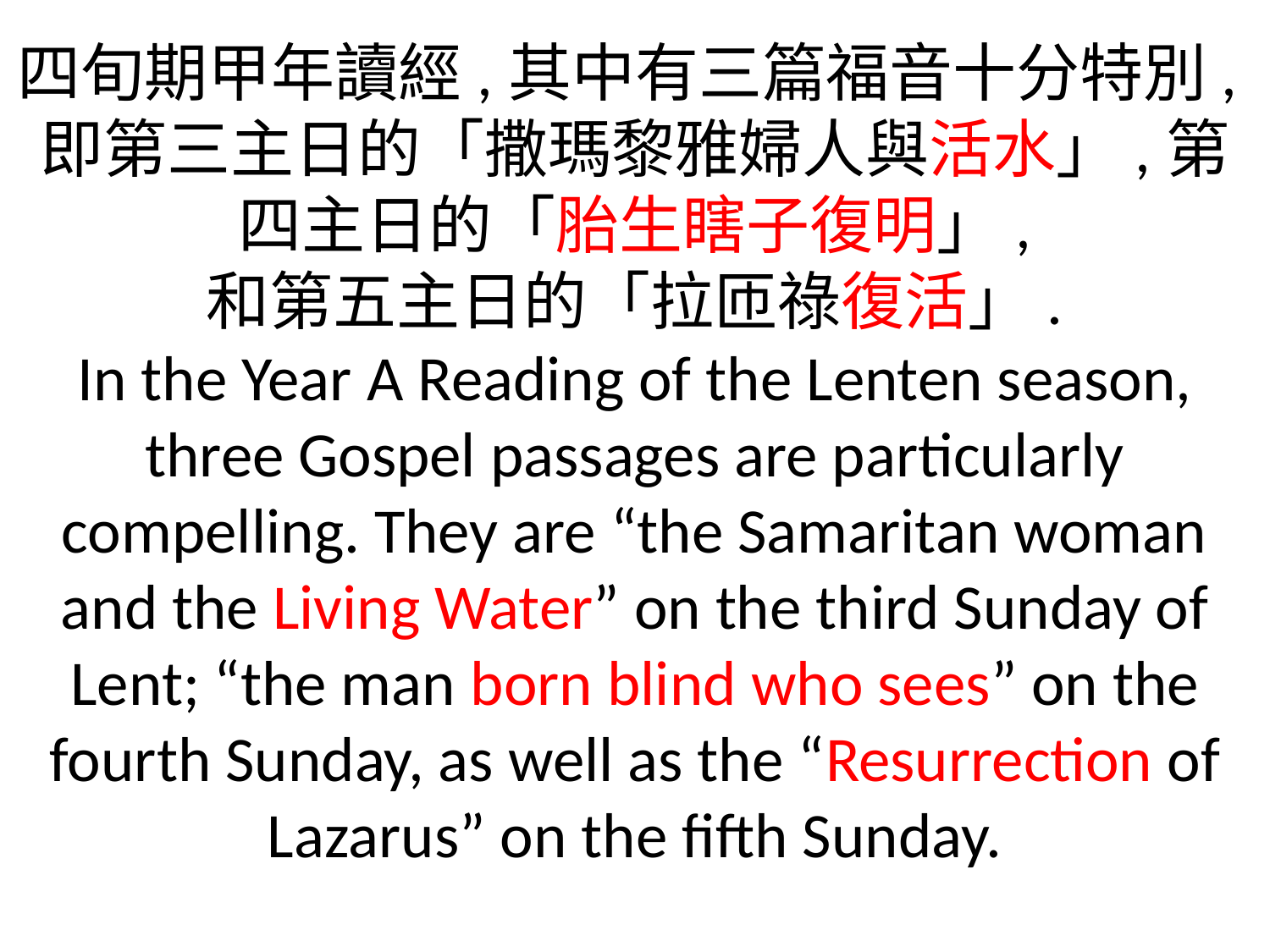

四旬期甲年讀經,其中有三篇福音十分特別,即第三主日的「撒瑪黎雅婦人與活水」,第四主日的「胎生瞎子復明」,
和第五主日的「拉匝祿復活」.
In the Year A Reading of the Lenten season, three Gospel passages are particularly compelling. They are “the Samaritan woman and the Living Water” on the third Sunday of Lent; “the man born blind who sees” on the fourth Sunday, as well as the “Resurrection of Lazarus” on the fifth Sunday.